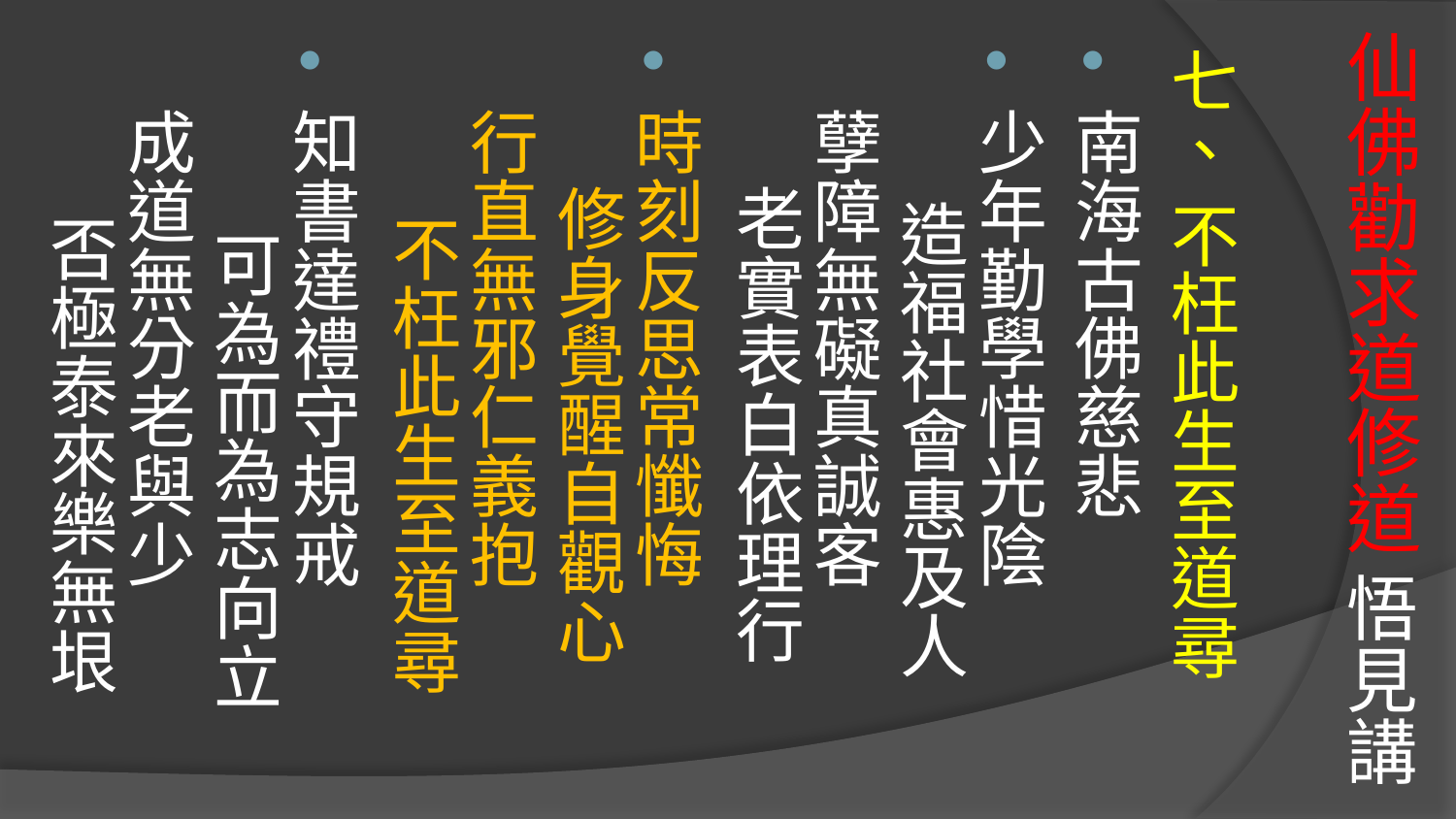

# 仙佛勸求道修道 悟見講
七、 不枉此生至道尋
南海古佛慈悲
少年勤學惜光陰　               造福社會惠及人
孽障無礙真誠客　              老實表白依理行
時刻反思常懺悔　              修身覺醒自觀心
行直無邪仁義抱　                不枉此生至道尋
知書達禮守規戒　                 可為而為志向立
成道無分老與少　                否極泰來樂無垠